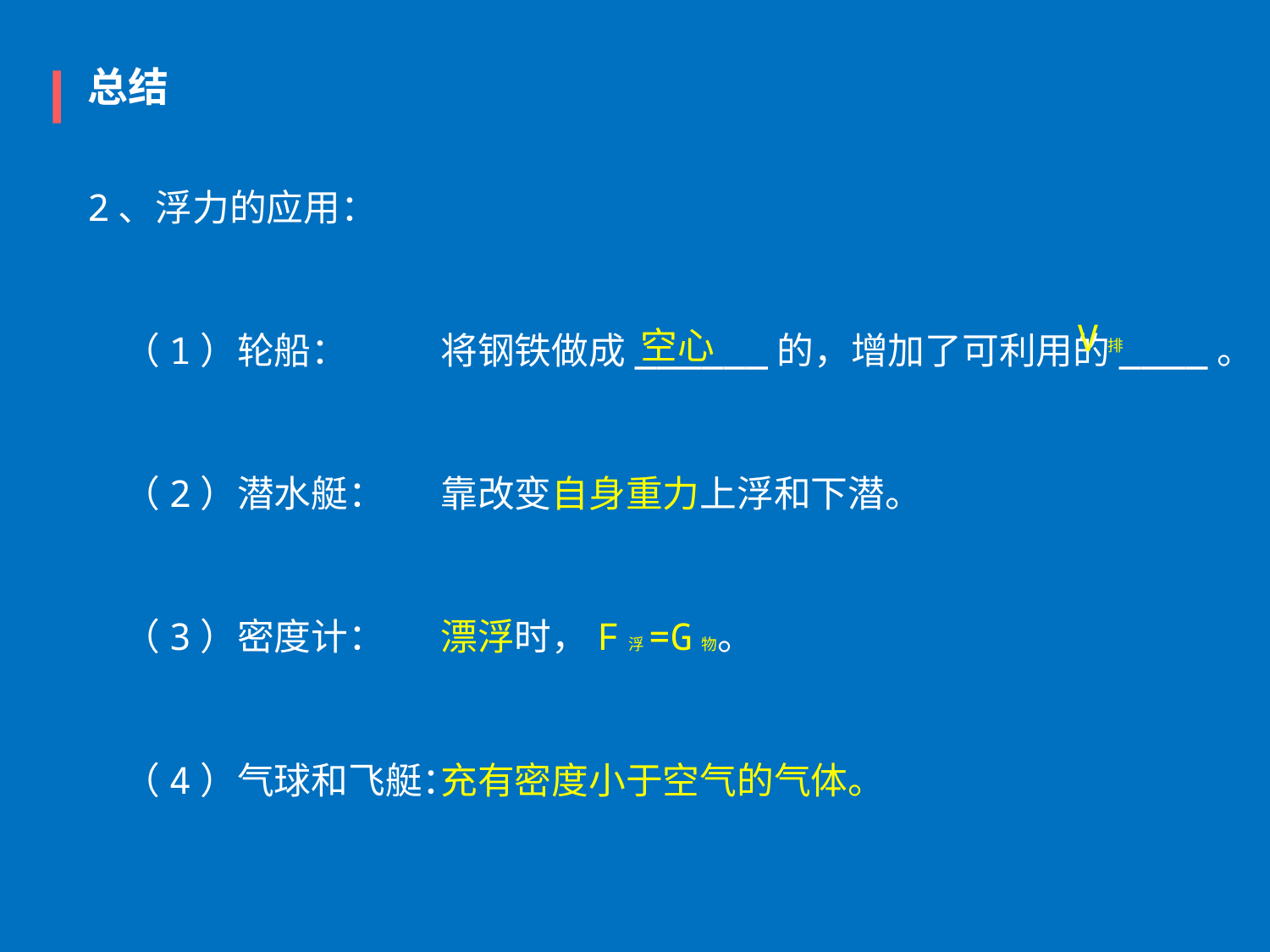

总结

2、浮力的应用：
V排
空心
（1）轮船：
将钢铁做成______的，增加了可利用的____。
（2）潜水艇：
靠改变自身重力上浮和下潜。
（3）密度计：
漂浮时，F浮=G物。
（4）气球和飞艇：
充有密度小于空气的气体。